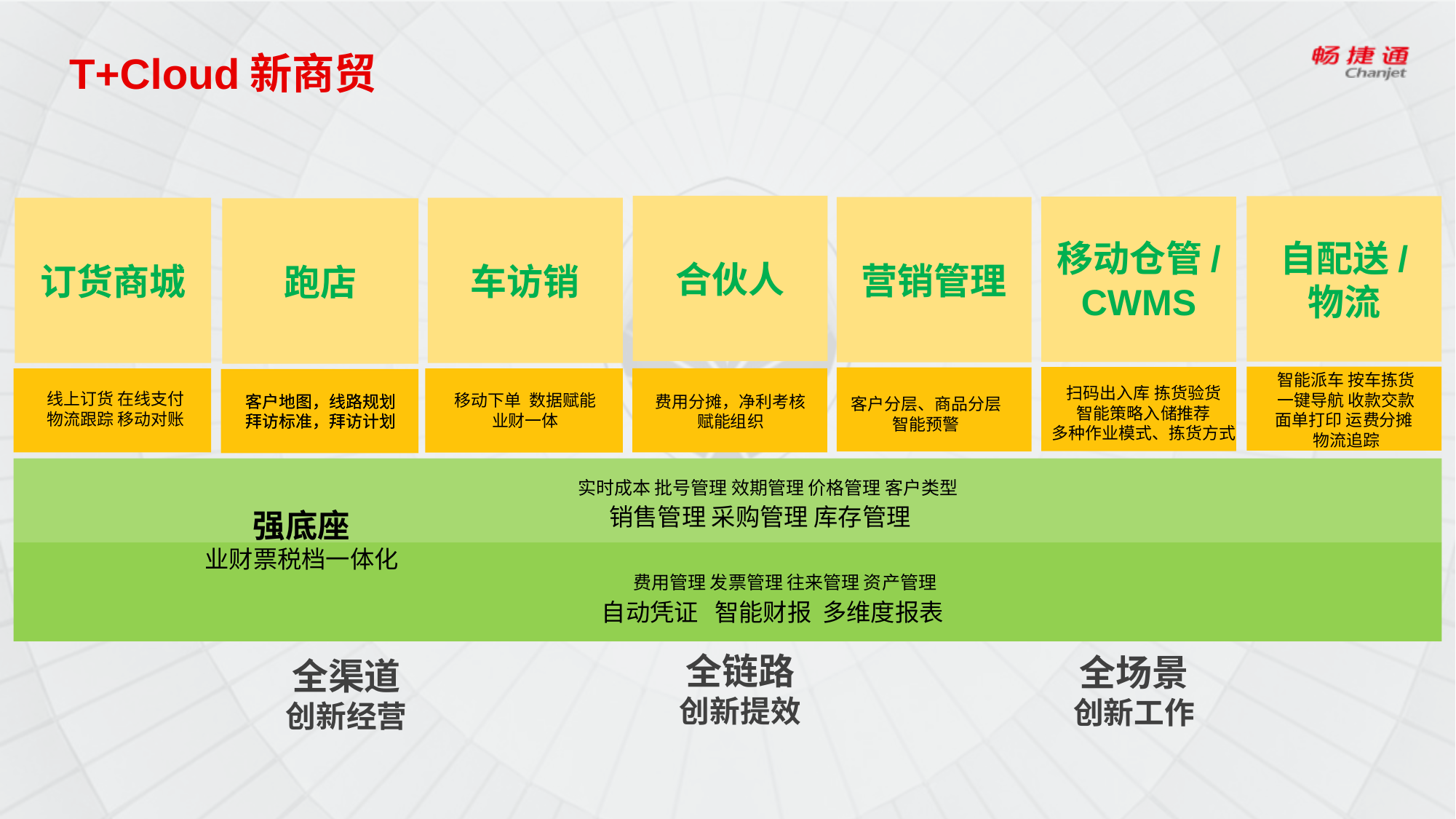

# T+Cloud新商贸
合伙人
自配送/
物流
移动仓管/
CWMS
营销管理
订货商城
车访销
跑店
智能派车 按车拣货
一键导航 收款交款
面单打印 运费分摊
物流追踪

扫码出入库 拣货验货
智能策略入储推荐
多种作业模式、拣货方式
线上订货 在线支付
物流跟踪 移动对账
移动下单  数据赋能
业财一体

客户地图，线路规划
拜访标准，拜访计划
费用分摊，净利考核
赋能组织
客户地图，线路规划
拜访标准，拜访计划
客户分层、商品分层
智能预警

实时成本 批号管理 效期管理 价格管理 客户类型
销售管理 采购管理 库存管理
强底座
业财票税档一体化

费用管理 发票管理 往来管理 资产管理
自动凭证   智能财报  多维度报表
全链路
创新提效
全场景
创新工作
全渠道
创新经营